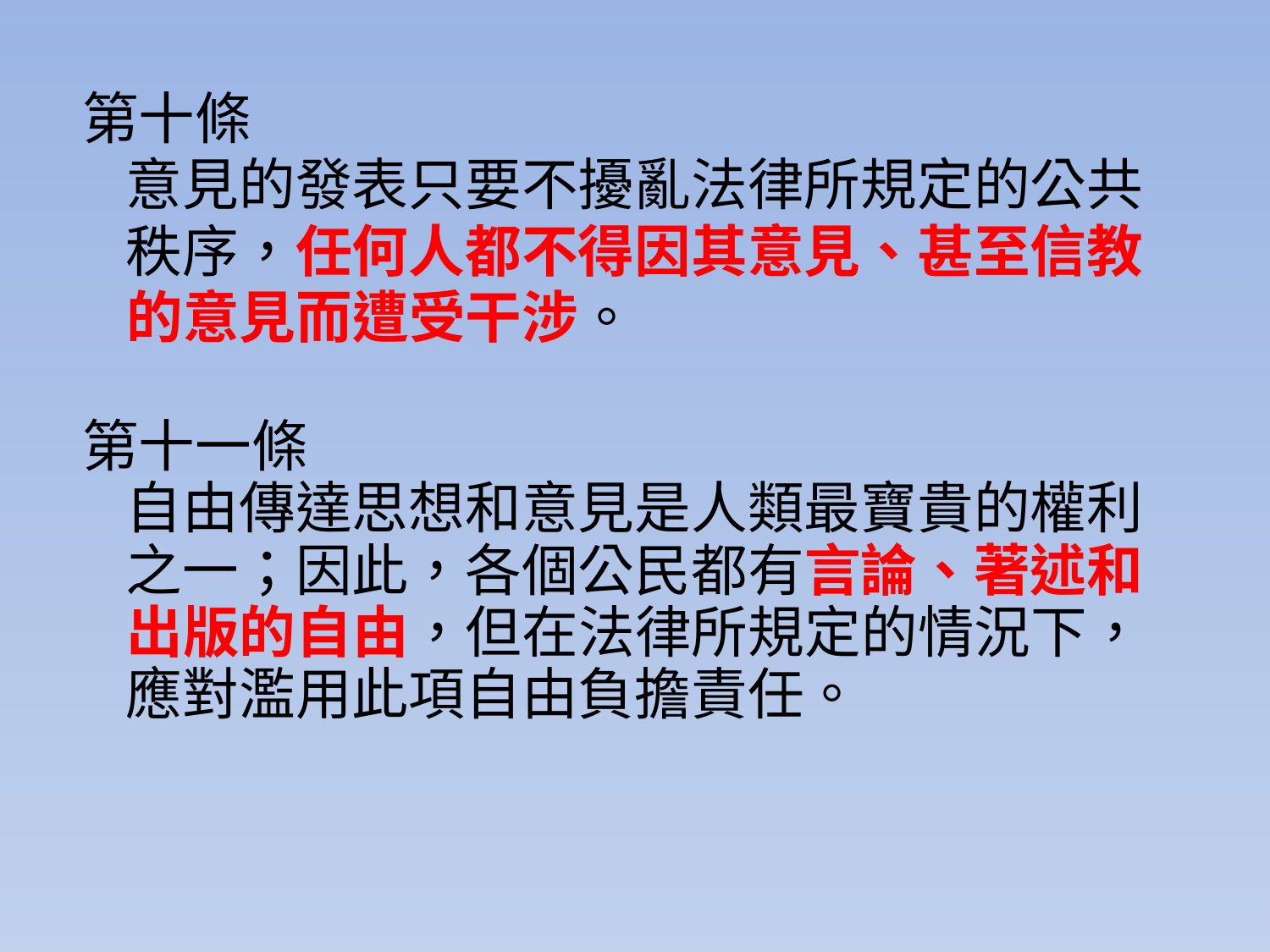

第十條
  意見的發表只要不擾亂法律所規定的公共
  秩序，任何人都不得因其意見、甚至信教
  的意見而遭受干涉。

第十一條
  自由傳達思想和意見是人類最寶貴的權利
  之一；因此，各個公民都有言論、著述和
  出版的自由，但在法律所規定的情況下，
  應對濫用此項自由負擔責任。